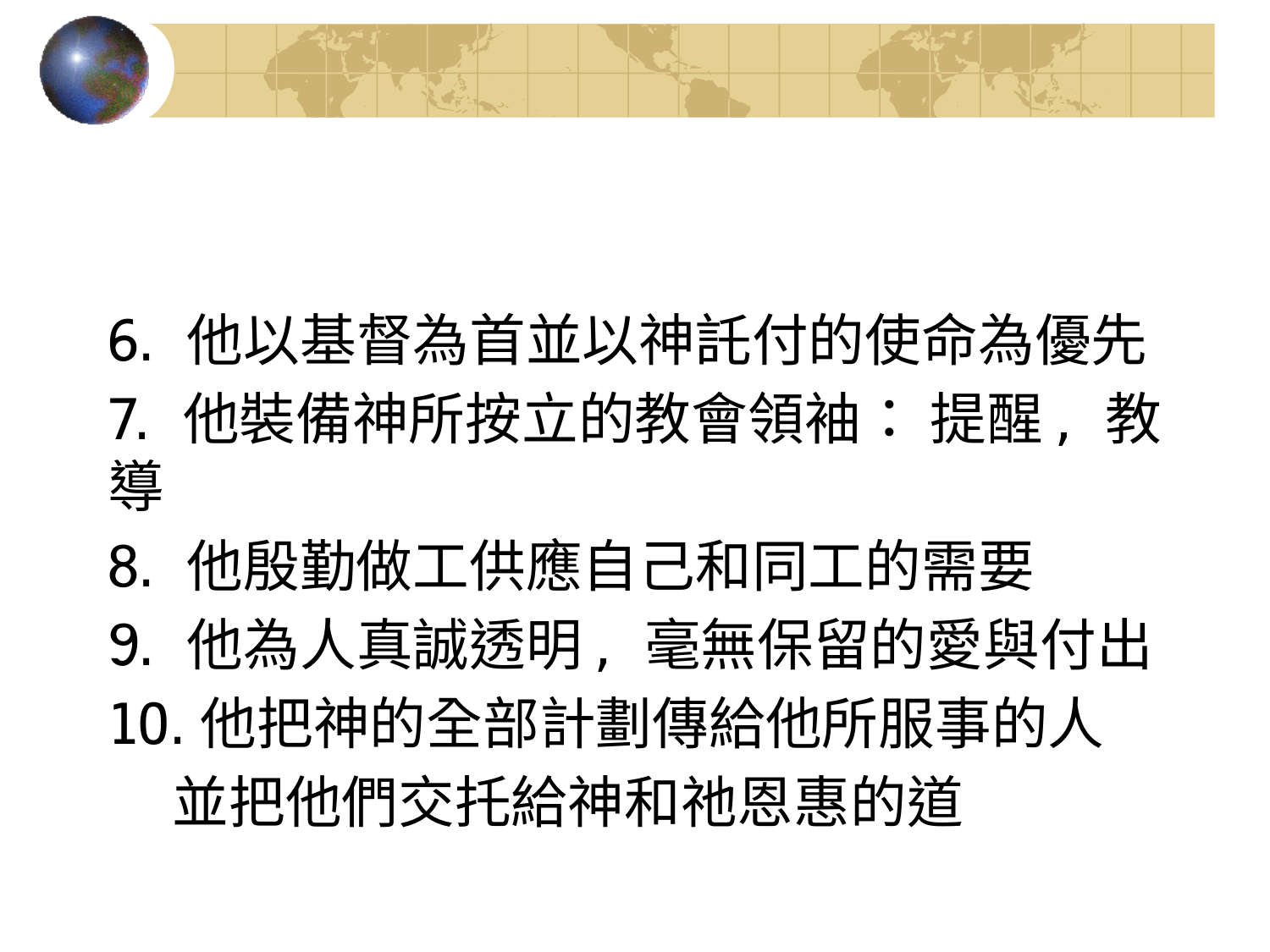

#
6. 他以基督為首並以神託付的使命為優先
7. 他裝備神所按立的教會領袖： 提醒, 教導
8. 他殷勤做工供應自己和同工的需要
9. 他為人真誠透明, 毫無保留的愛與付出
10.他把神的全部計劃傳給他所服事的人
    並把他們交托給神和祂恩惠的道